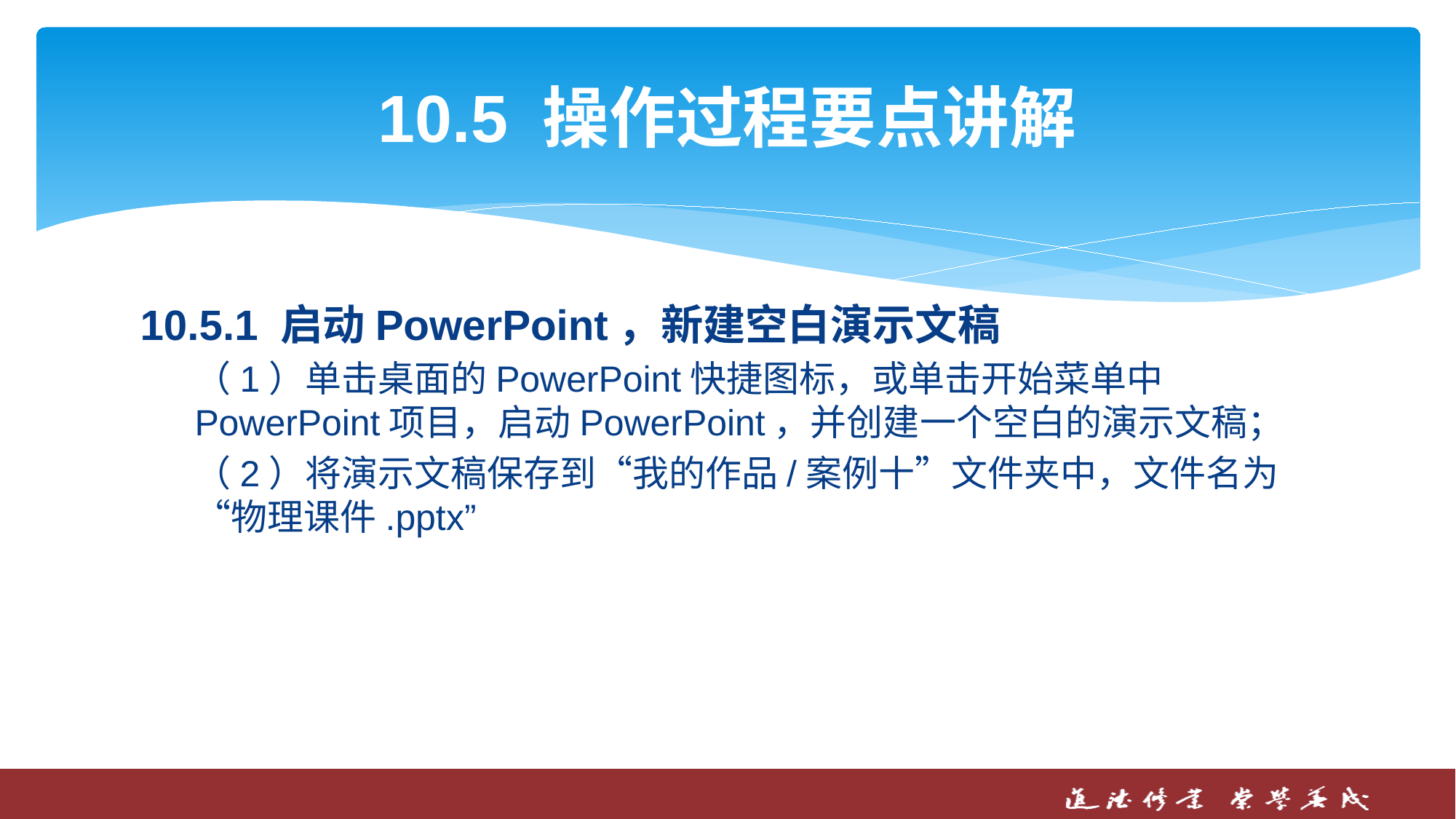

# 10.5 操作过程要点讲解
10.5.1 启动PowerPoint，新建空白演示文稿
（1）单击桌面的PowerPoint快捷图标，或单击开始菜单中PowerPoint项目，启动PowerPoint，并创建一个空白的演示文稿；
（2）将演示文稿保存到“我的作品/案例十”文件夹中，文件名为“物理课件.pptx”